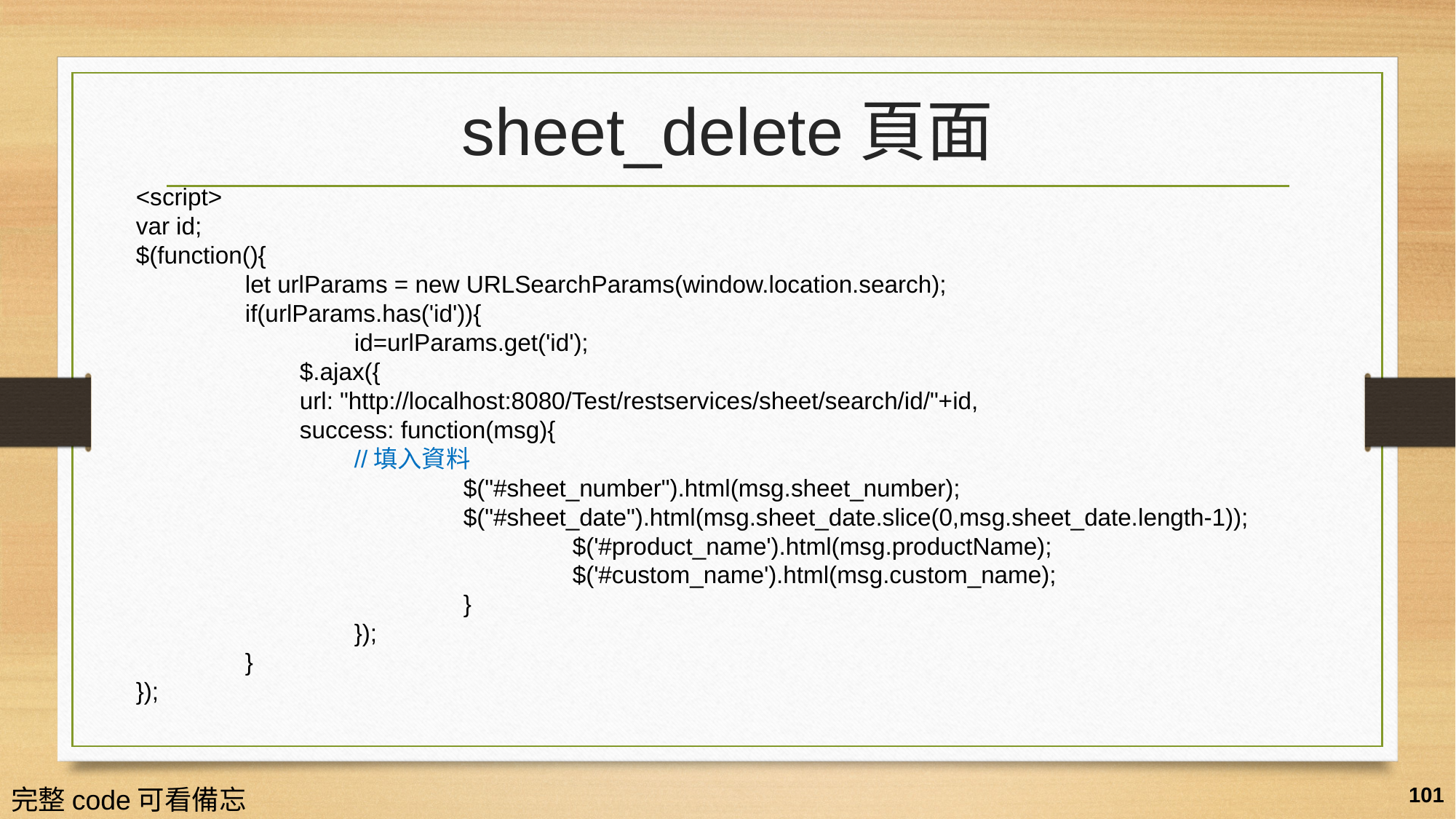

# sheet_delete頁面
<script>
var id;
$(function(){
	let urlParams = new URLSearchParams(window.location.search);
	if(urlParams.has('id')){
		id=urlParams.get('id');
	$.ajax({
url: "http://localhost:8080/Test/restservices/sheet/search/id/"+id,
success: function(msg){
	//填入資料
		$("#sheet_number").html(msg.sheet_number);
		$("#sheet_date").html(msg.sheet_date.slice(0,msg.sheet_date.length-1));
				$('#product_name').html(msg.productName);
				$('#custom_name').html(msg.custom_name);
			}
		});
	}
});
完整code可看備忘搞
101